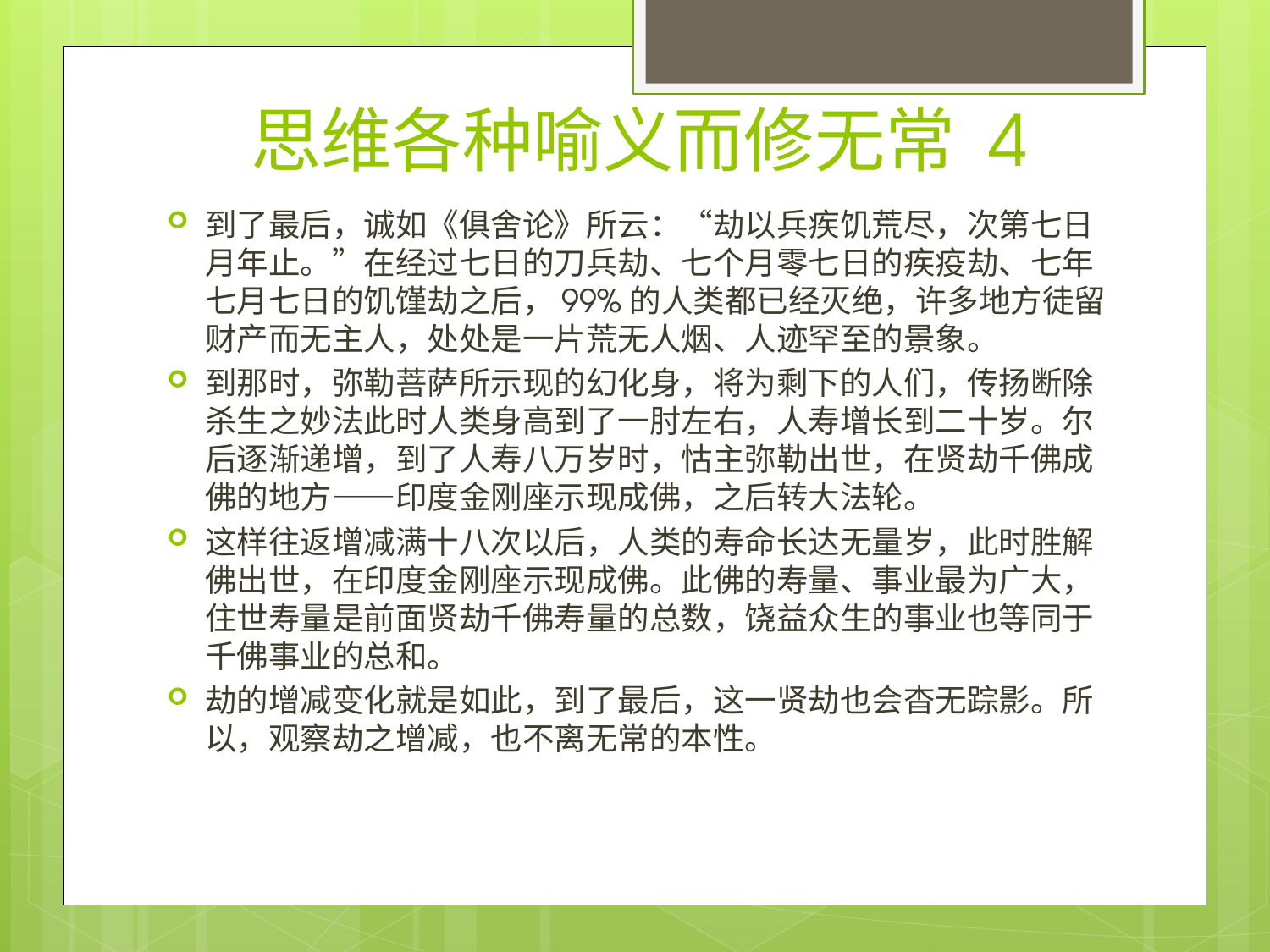

# 思维各种喻义而修无常 4
到了最后，诚如《俱舍论》所云：“劫以兵疾饥荒尽，次第七日月年止。”在经过七日的刀兵劫、七个月零七日的疾疫劫、七年七月七日的饥馑劫之后，99%的人类都已经灭绝，许多地方徒留财产而无主人，处处是一片荒无人烟、人迹罕至的景象。
到那时，弥勒菩萨所示现的幻化身，将为剩下的人们，传扬断除杀生之妙法此时人类身高到了一肘左右，人寿增长到二十岁。尔后逐渐递增，到了人寿八万岁时，怙主弥勒出世，在贤劫千佛成佛的地方——印度金刚座示现成佛，之后转大法轮。
这样往返增减满十八次以后，人类的寿命长达无量岁，此时胜解佛出世，在印度金刚座示现成佛。此佛的寿量、事业最为广大，住世寿量是前面贤劫千佛寿量的总数，饶益众生的事业也等同于千佛事业的总和。
劫的增减变化就是如此，到了最后，这一贤劫也会杳无踪影。所以，观察劫之增减，也不离无常的本性。